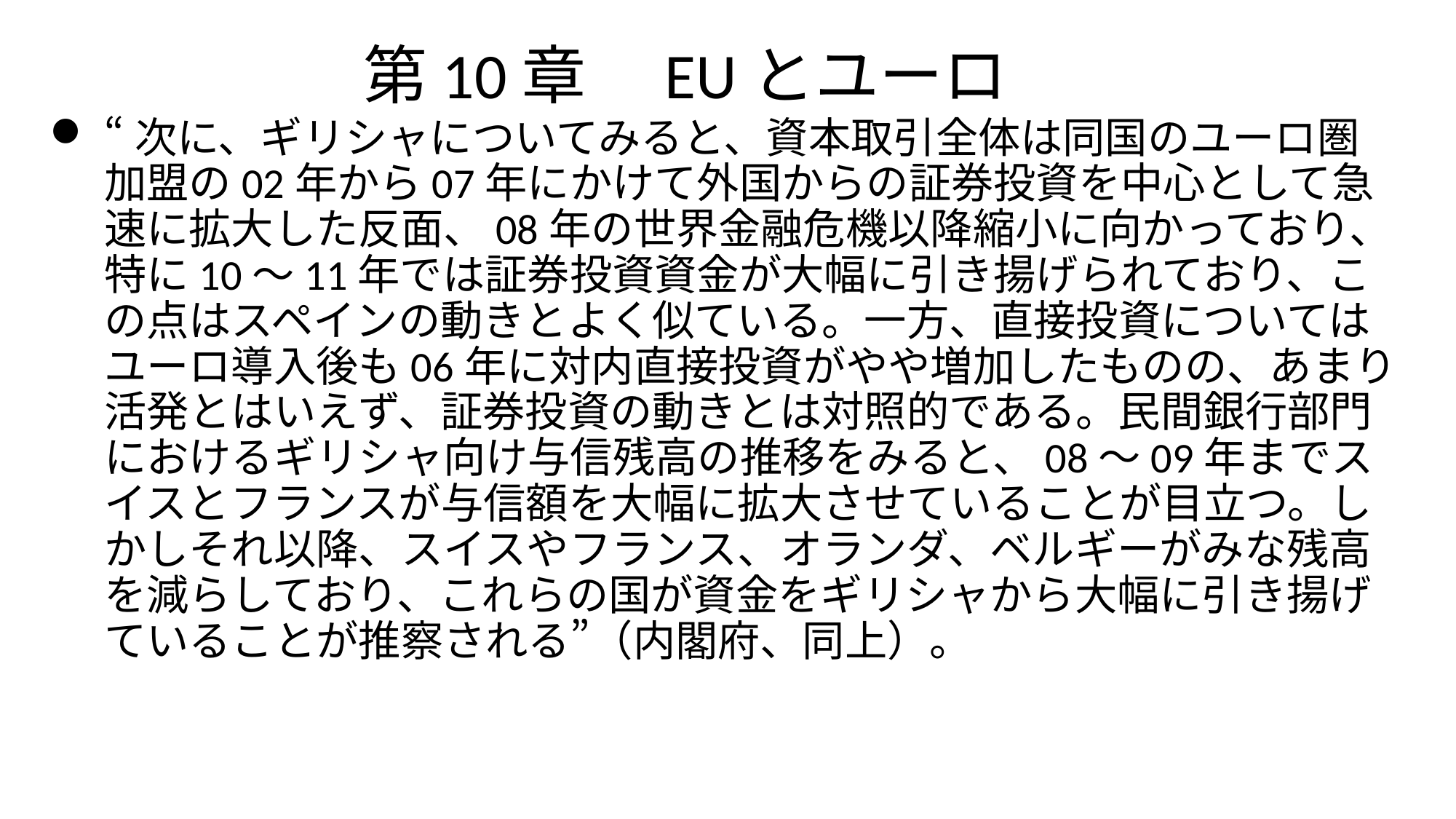

# 第10章　EUとユーロ
“次に、ギリシャについてみると、資本取引全体は同国のユーロ圏加盟の02年から07年にかけて外国からの証券投資を中心として急速に拡大した反面、08年の世界金融危機以降縮小に向かっており、特に10～11年では証券投資資金が大幅に引き揚げられており、この点はスペインの動きとよく似ている。一方、直接投資についてはユーロ導入後も06年に対内直接投資がやや増加したものの、あまり活発とはいえず、証券投資の動きとは対照的である。民間銀行部門におけるギリシャ向け与信残高の推移をみると、08～09年までスイスとフランスが与信額を大幅に拡大させていることが目立つ。しかしそれ以降、スイスやフランス、オランダ、ベルギーがみな残高を減らしており、これらの国が資金をギリシャから大幅に引き揚げていることが推察される”（内閣府、同上）。